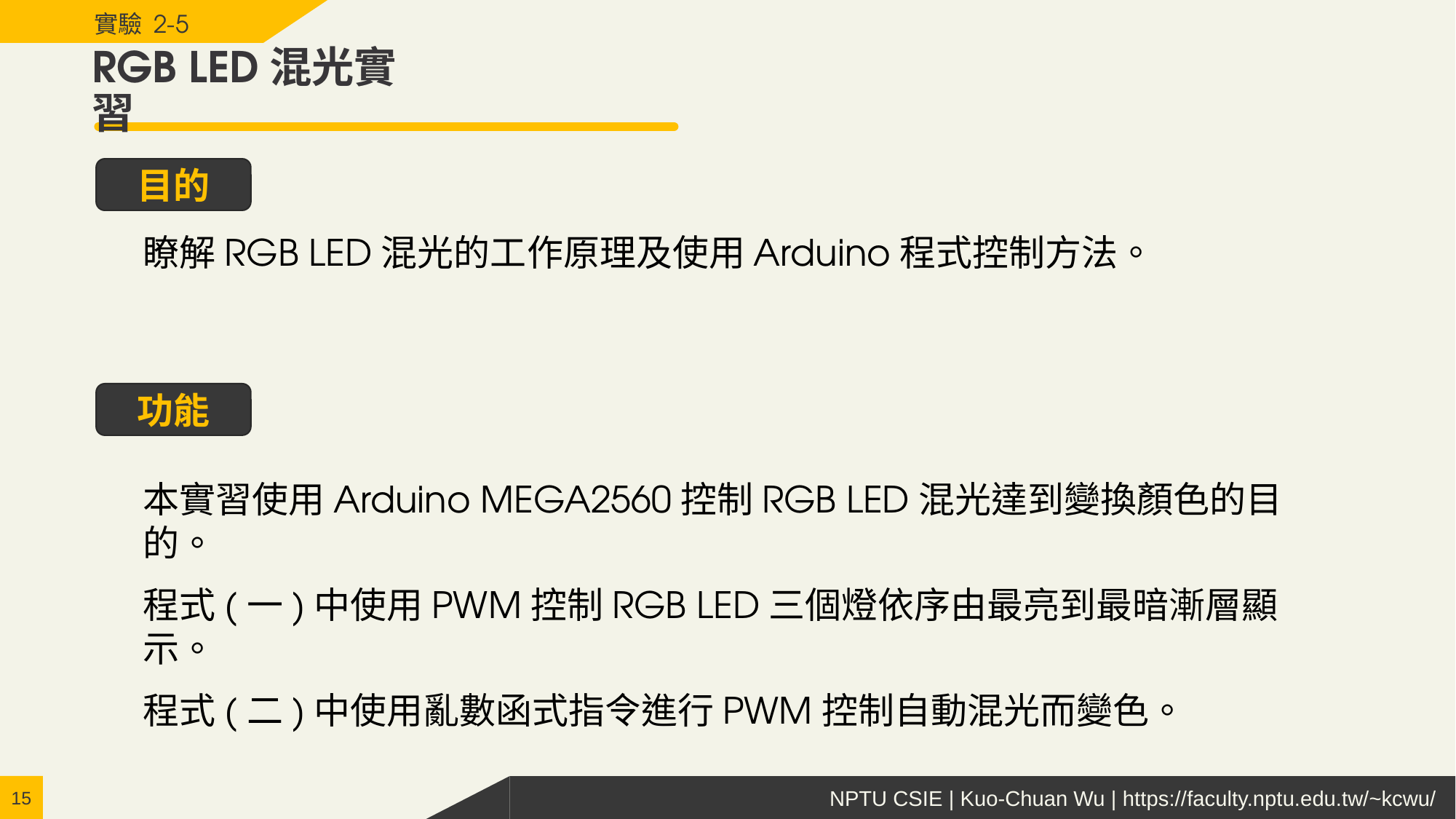

實驗 2-5
# RGB LED混光實習
目的
瞭解RGB LED混光的工作原理及使用Arduino程式控制方法。
功能
本實習使用Arduino MEGA2560控制RGB LED混光達到變換顏色的目的。
程式(一)中使用PWM控制RGB LED三個燈依序由最亮到最暗漸層顯示。
程式(二)中使用亂數函式指令進行PWM控制自動混光而變色。